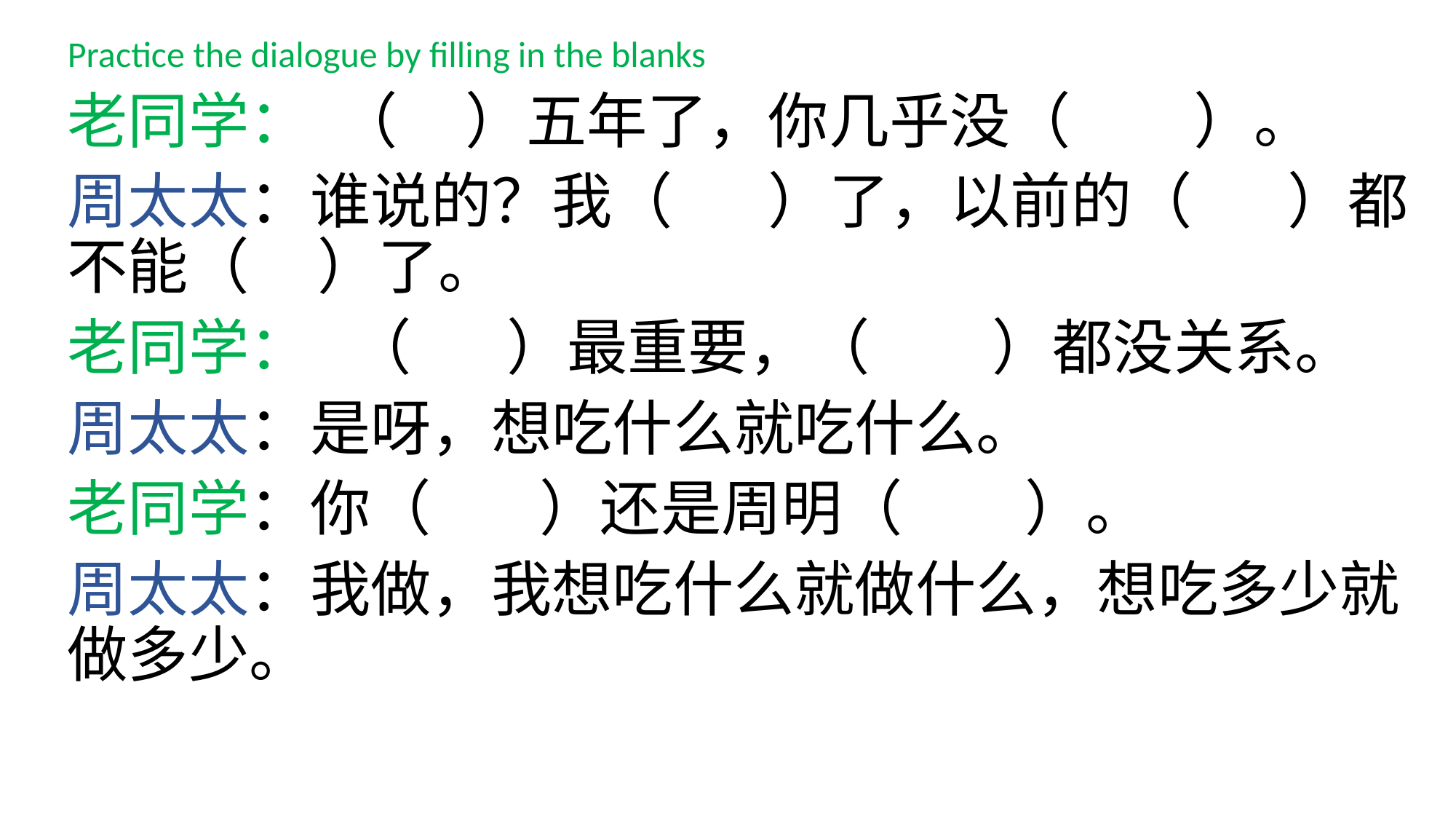

Practice the dialogue by filling in the blanks
老同学：  （     ）五年了，你几乎没（         ）。
周太太：谁说的？我（       ）了，以前的（       ）都不能（     ）了。
老同学：   （       ）最重要，（         ）都没关系。
周太太：是呀，想吃什么就吃什么。
老同学：你（        ）还是周明（         ）。
周太太：我做，我想吃什么就做什么，想吃多少就做多少。